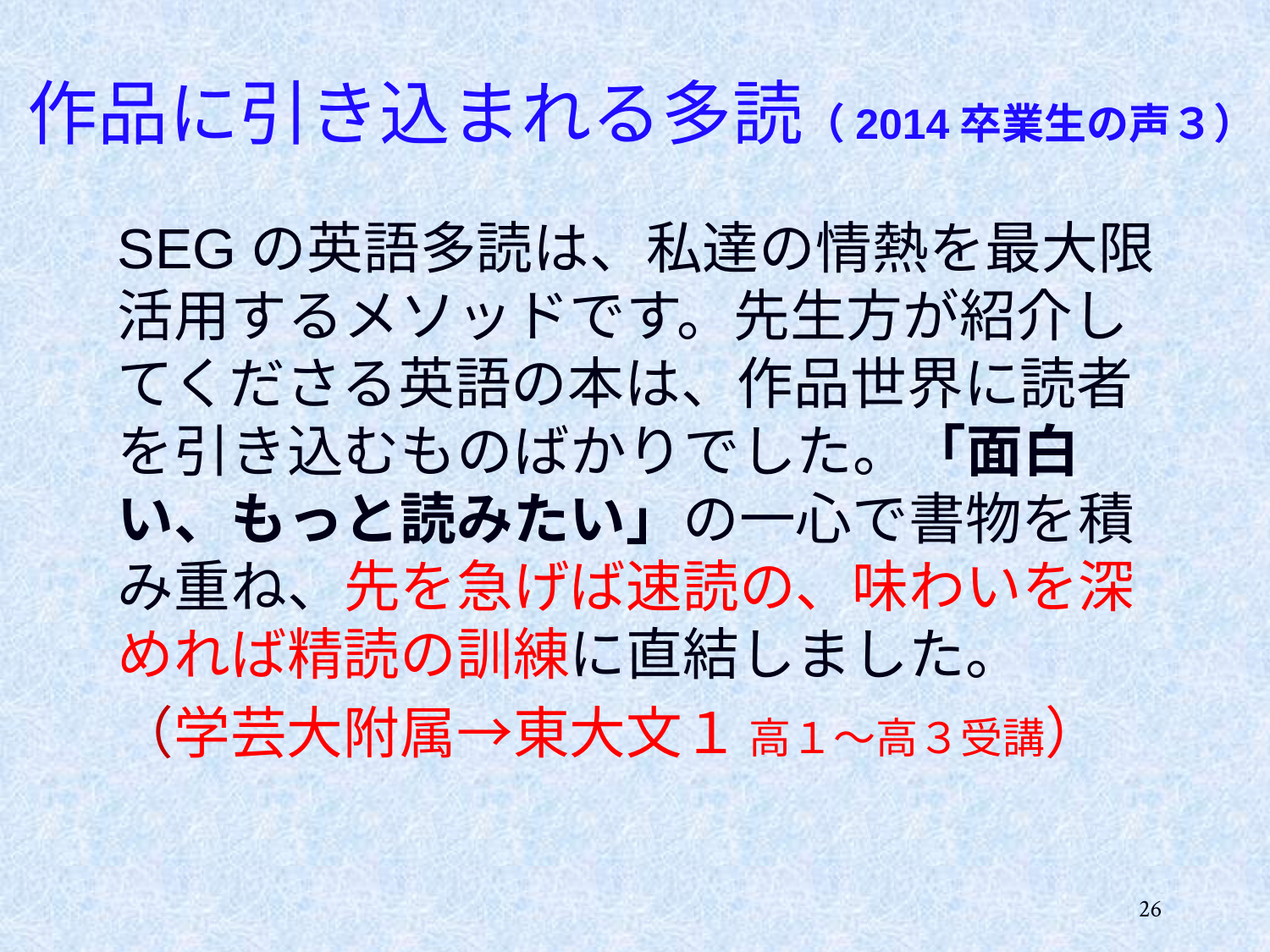

作品に引き込まれる多読（2014卒業生の声３）
SEGの英語多読は、私達の情熱を最大限活用するメソッドです。先生方が紹介してくださる英語の本は、作品世界に読者を引き込むものばかりでした。「面白い、もっと読みたい」の一心で書物を積み重ね、先を急げば速読の、味わいを深めれば精読の訓練に直結しました。
（学芸大附属→東大文１ 高１～高３受講）

26